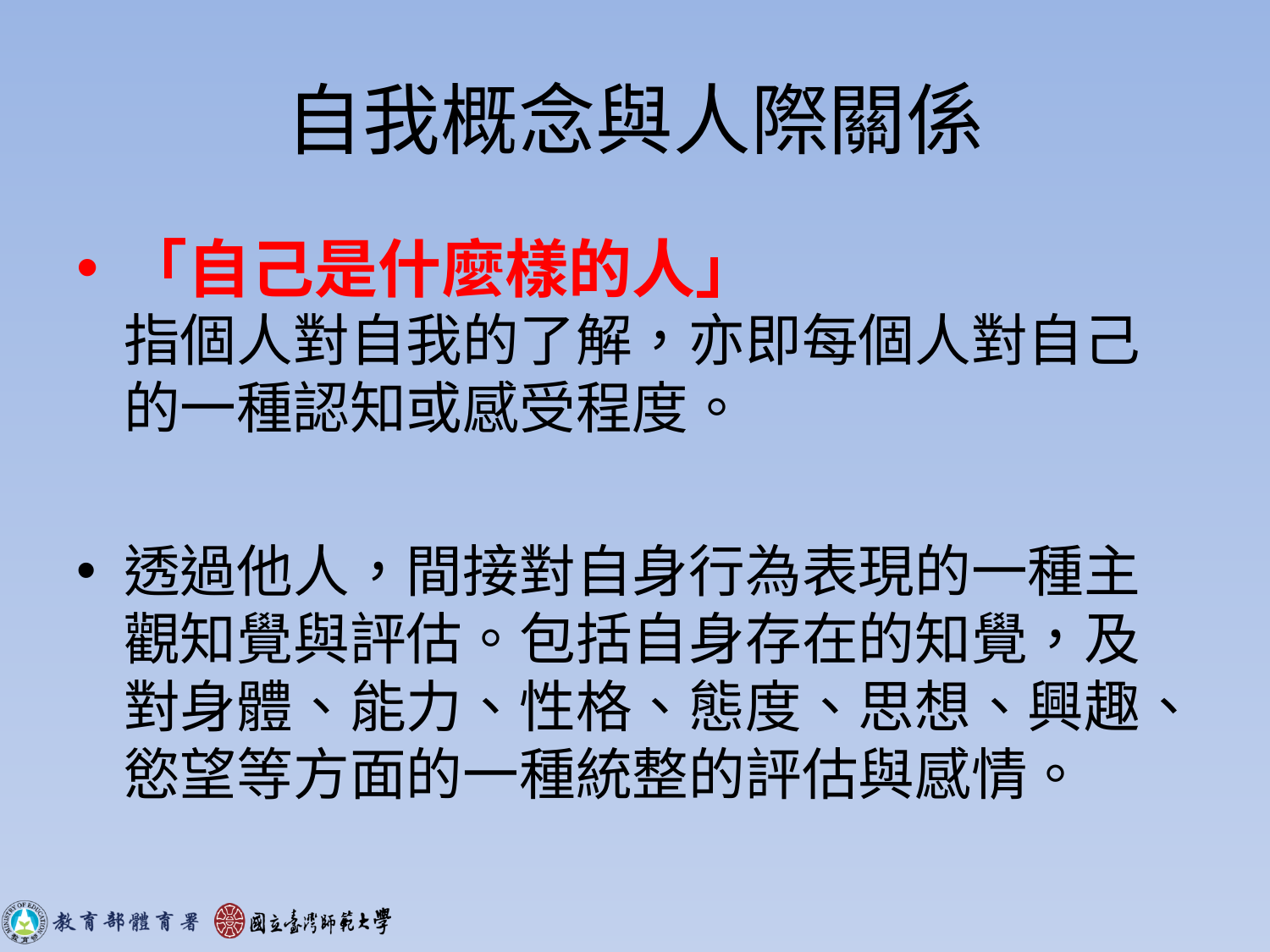

# 自我概念與人際關係
「自己是什麼樣的人」
指個人對自我的了解，亦即每個人對自己的一種認知或感受程度。

透過他人，間接對自身行為表現的一種主觀知覺與評估。包括自身存在的知覺，及對身體、能力、性格、態度、思想、興趣、慾望等方面的一種統整的評估與感情。